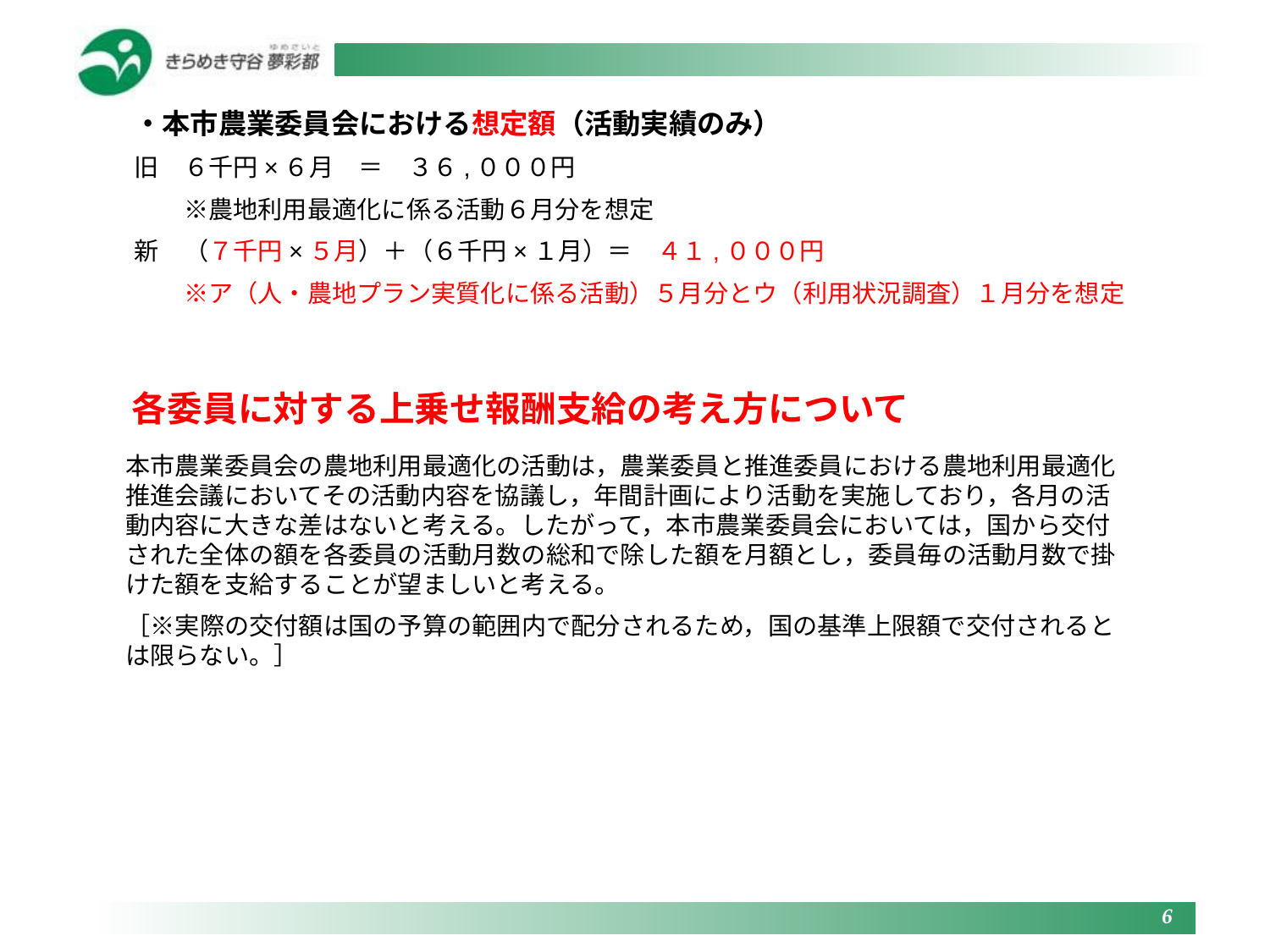

・本市農業委員会における想定額（活動実績のみ）
旧　６千円×６月　＝　３６,０００円
　　※農地利用最適化に係る活動６月分を想定
新　（７千円×５月）＋（６千円×１月）＝　４１,０００円
　　※ア（人・農地プラン実質化に係る活動）５月分とウ（利用状況調査）１月分を想定

  各委員に対する上乗せ報酬支給の考え方について
本市農業委員会の農地利用最適化の活動は，農業委員と推進委員における農地利用最適化推進会議においてその活動内容を協議し，年間計画により活動を実施しており，各月の活動内容に大きな差はないと考える。したがって，本市農業委員会においては，国から交付された全体の額を各委員の活動月数の総和で除した額を月額とし，委員毎の活動月数で掛けた額を支給することが望ましいと考える。
［※実際の交付額は国の予算の範囲内で配分されるため，国の基準上限額で交付されるとは限らない。］
6